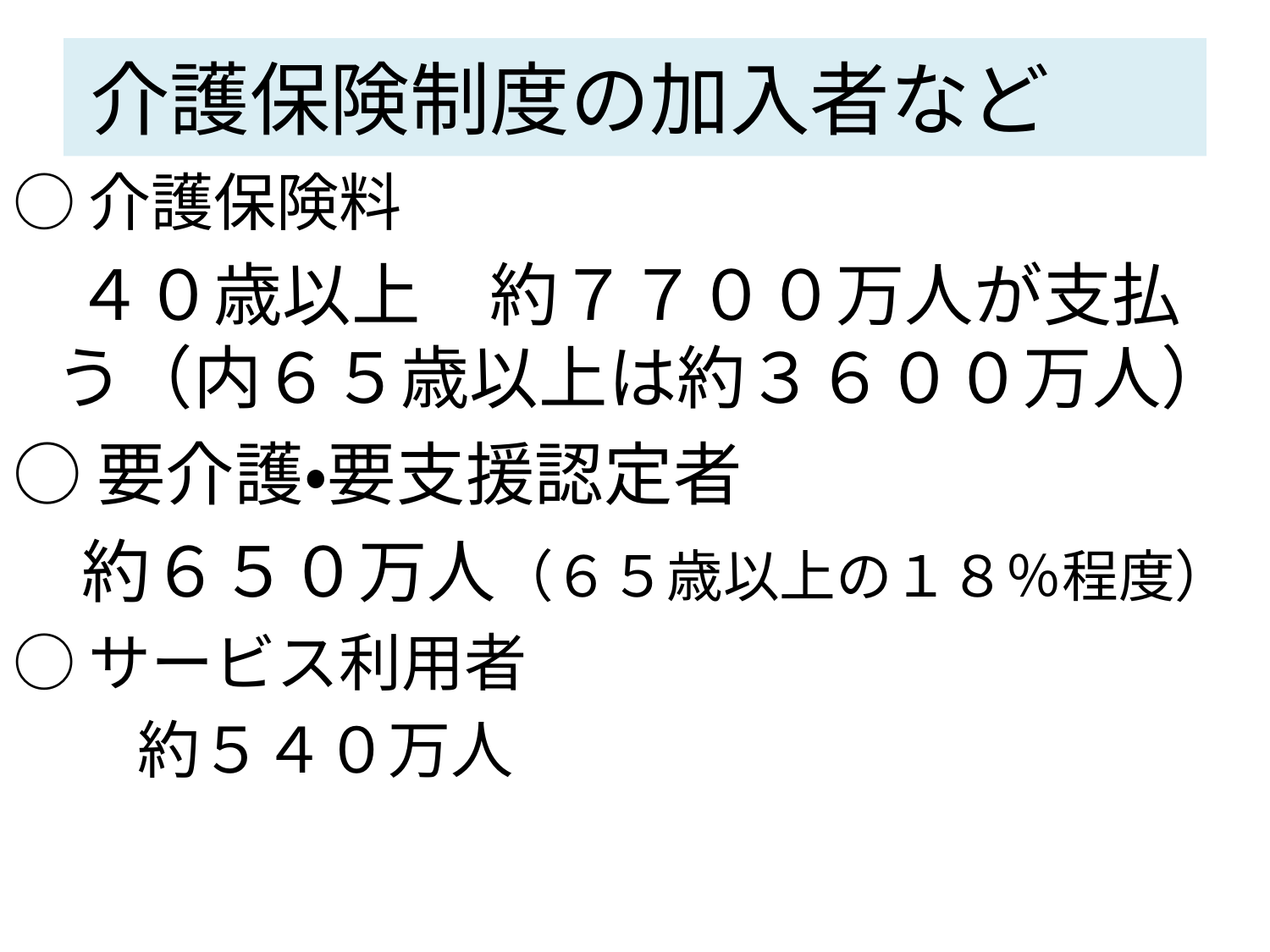

# 介護保険制度の加入者など
○介護保険料
　４０歳以上　約７７００万人が支払う（内６５歳以上は約３６００万人）
○要介護・要支援認定者
　約６５０万人（６５歳以上の１８％程度）
○サービス利用者
　　約５４０万人